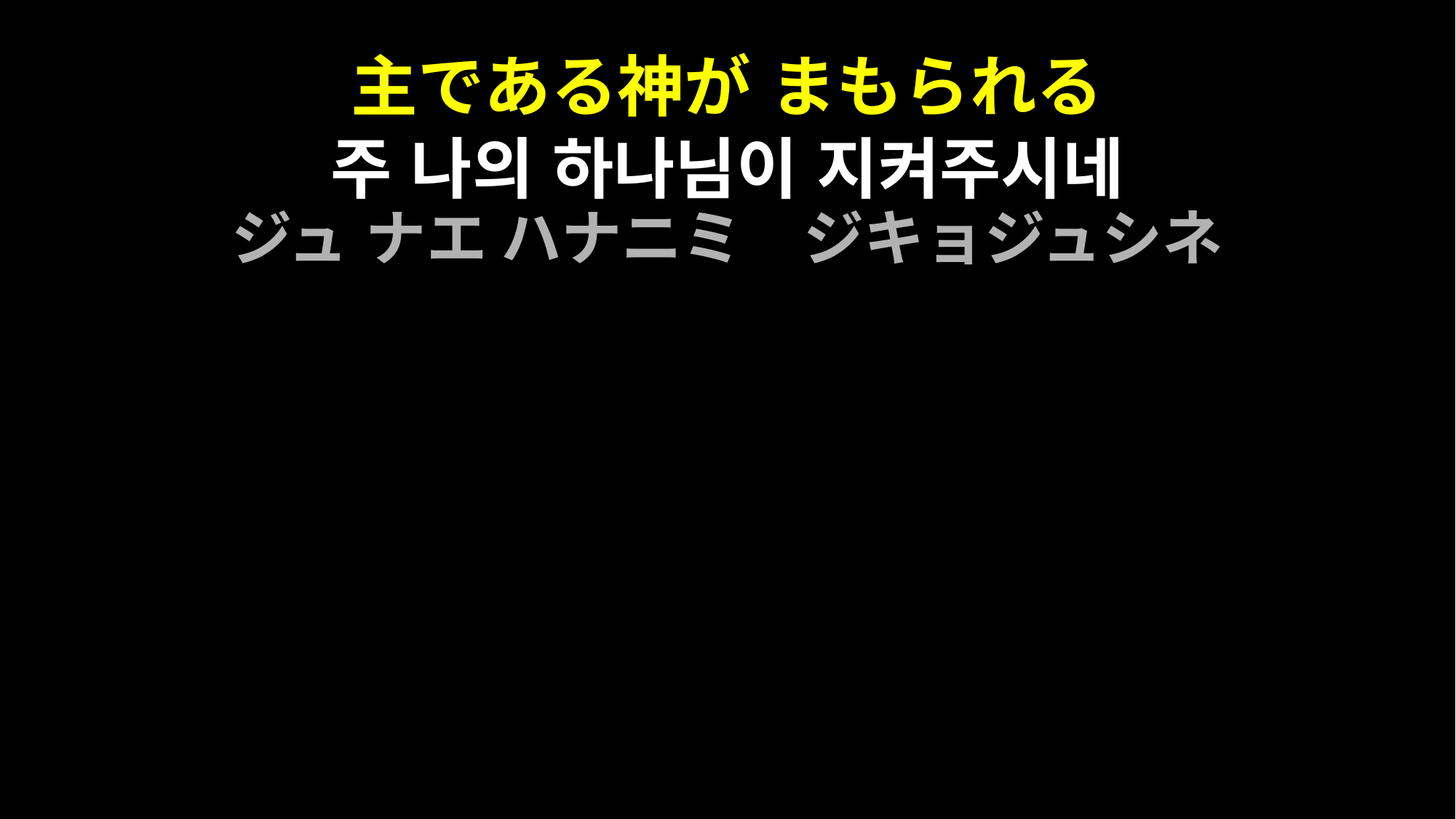

主である神が まもられる
주 나의 하나님이 지켜주시네
ジュ ナエ ハナニミ　ジキョジュシネ